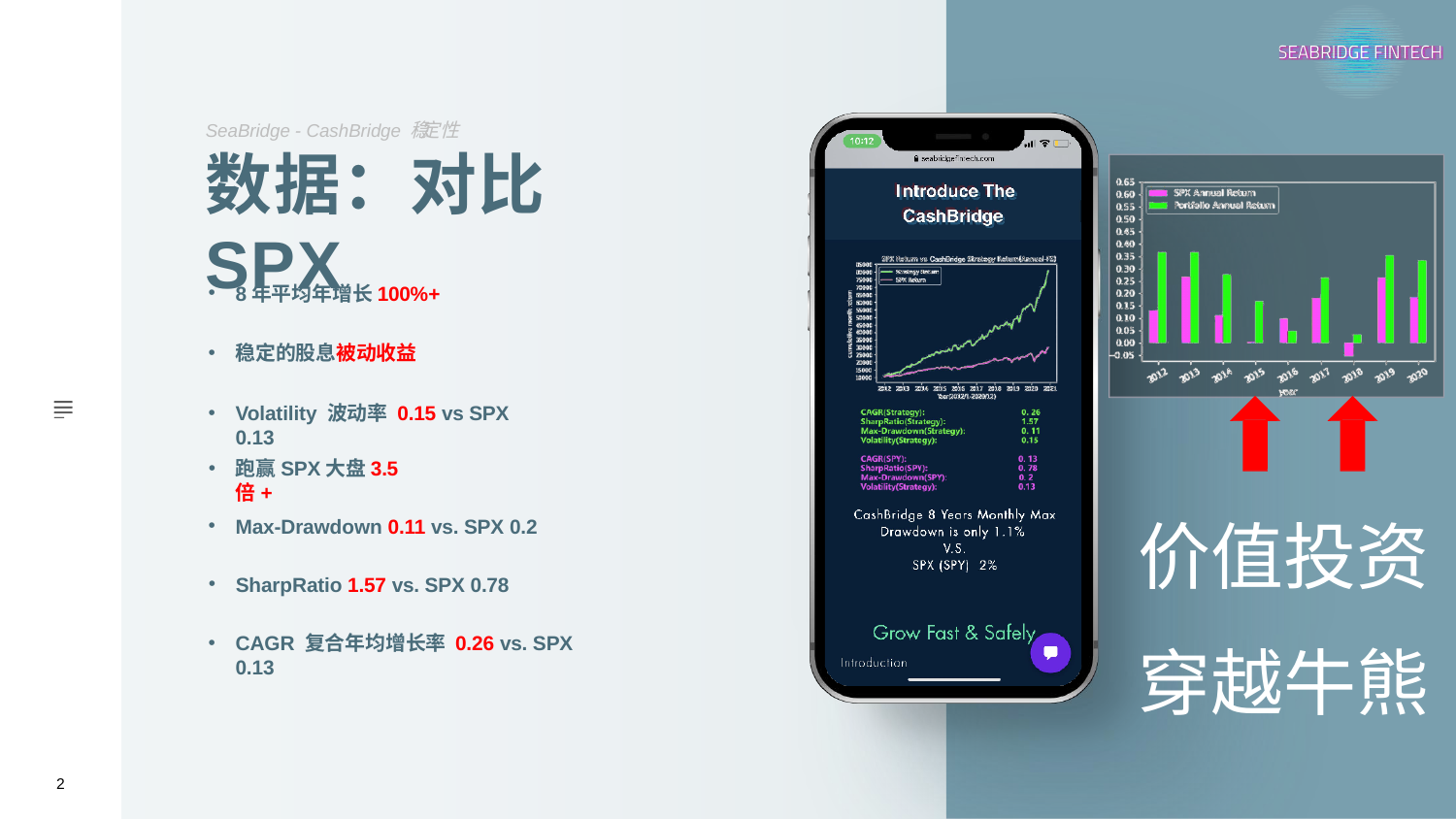

SeaBridge - CashBridge 稳定性

# 数据：对比SPX

8年平均年增长100%+

稳定的股息被动收益

Volatility 波动率 0.15 vs SPX 0.13

跑赢SPX大盘3.5倍+
价值投资 穿越牛熊
Max-Drawdown 0.11 vs. SPX 0.2
SharpRatio 1.57 vs. SPX 0.78
CAGR 复合年均增长率 0.26 vs. SPX 0.13
2